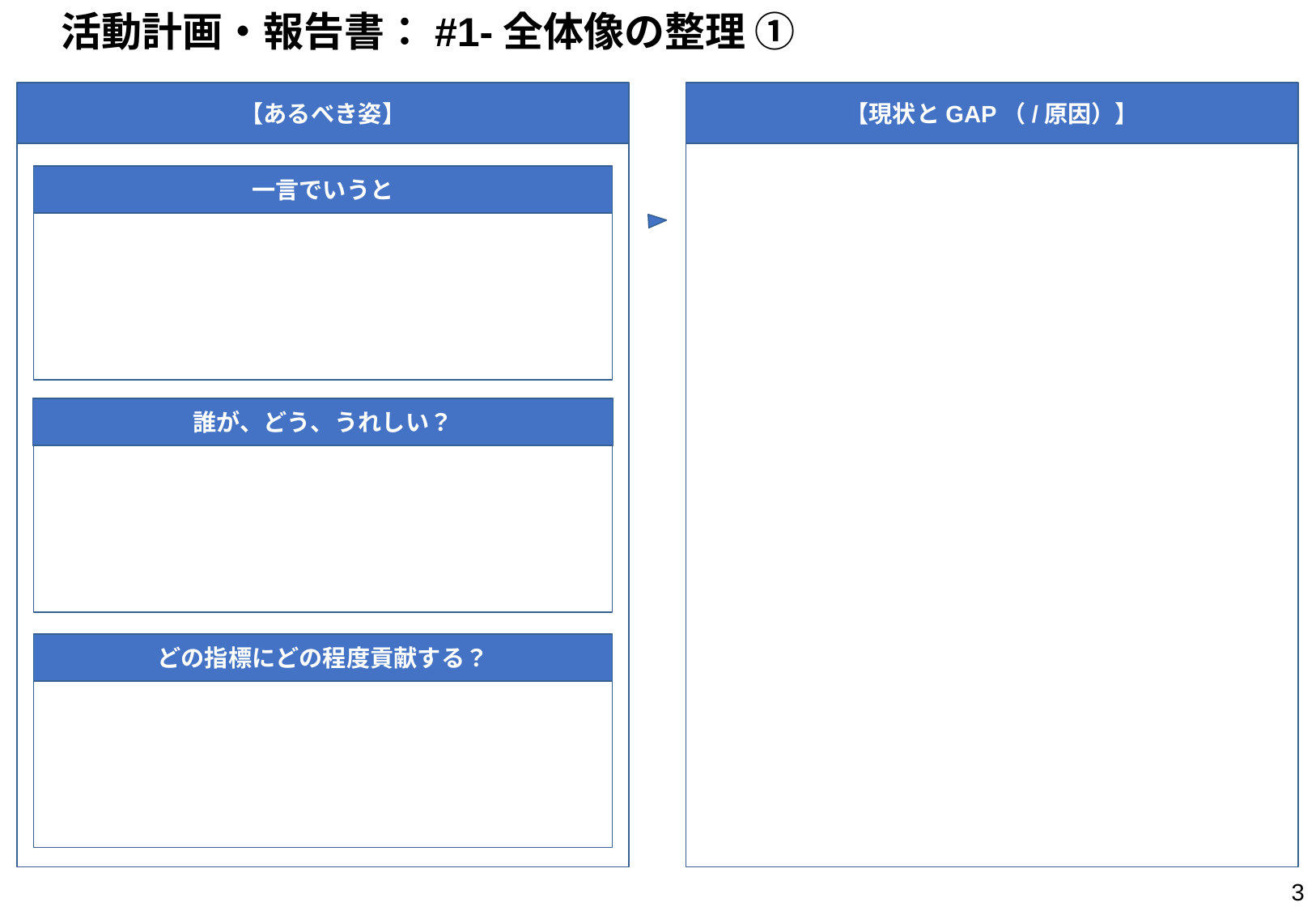

# 活動計画・報告書：#1-全体像の整理 ①
【あるべき姿】

一言でいうと

誰が、どう、うれしい？

どの指標にどの程度貢献する？

【現状とGAP（/原因）】

3